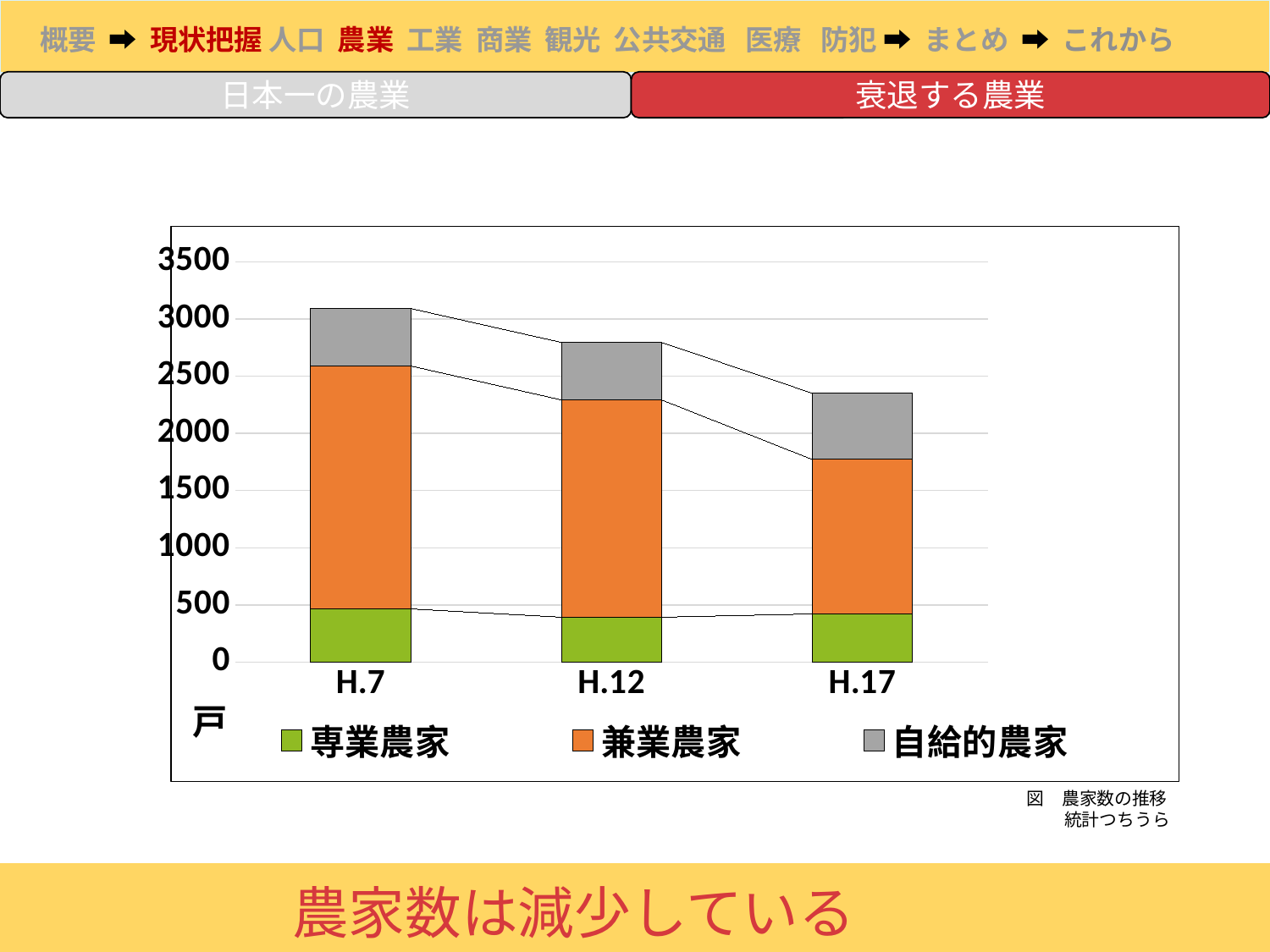

日本一の農業
衰退する農業

### Chart

| Category | 専業農家 | 兼業農家 | 自給的農家 |
|---|---|---|---|
| H.7 | 466.0 | 2123.0 | 502.0 |
| H.12 | 393.0 | 1900.0 | 502.0 |
| H.17 | 422.0 | 1351.0 | 579.0 |
図　農家数の推移
         統計つちうら
農家数は減少している